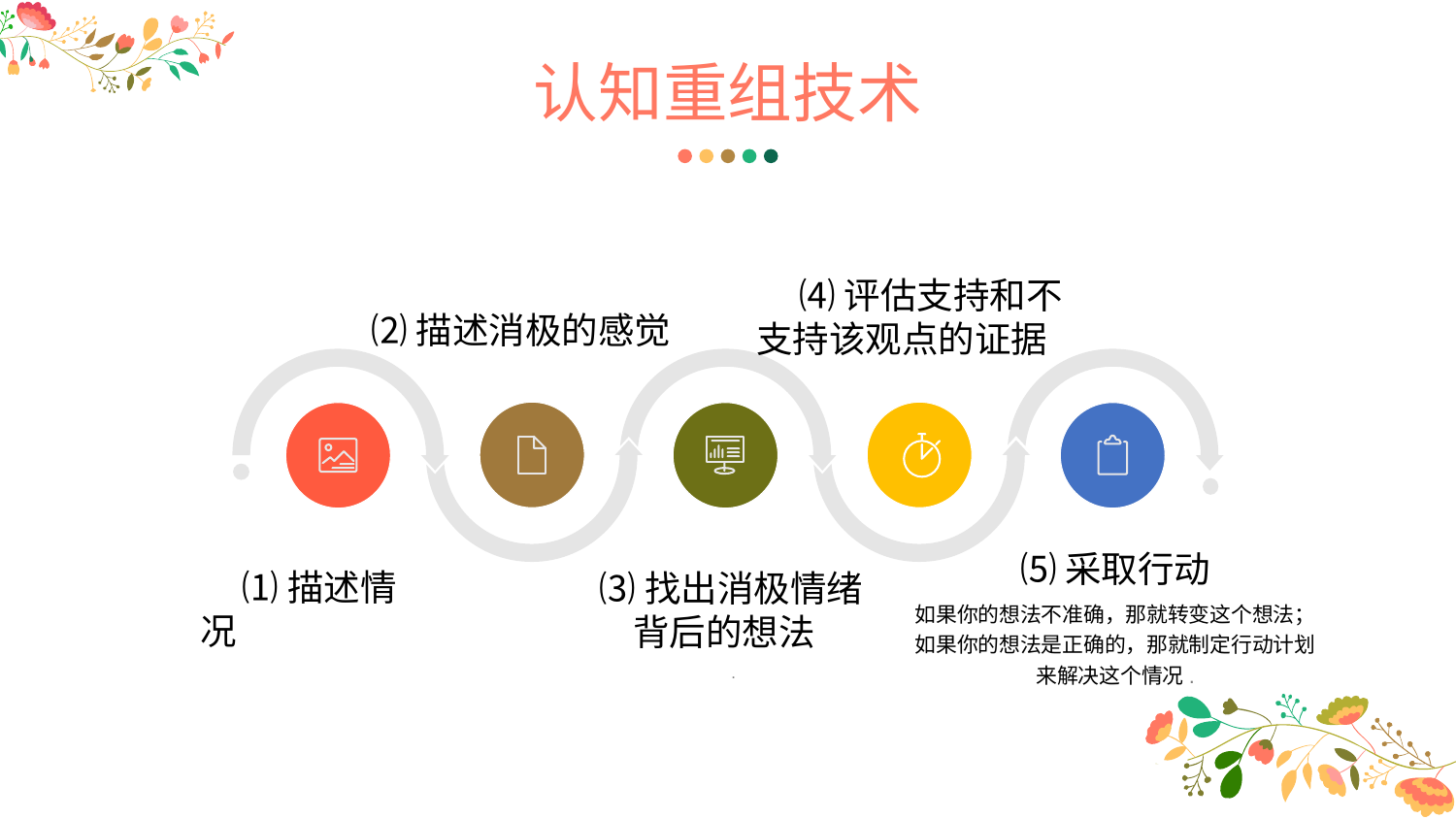

认知重组技术

⑷评估支持和不支持该观点的证据
⑵描述消极的感觉

⑸采取行动
如果你的想法不准确，那就转变这个想法；如果你的想法是正确的，那就制定行动计划来解决这个情况.
⑴描述情况
⑶找出消极情绪
   背后的想法
.